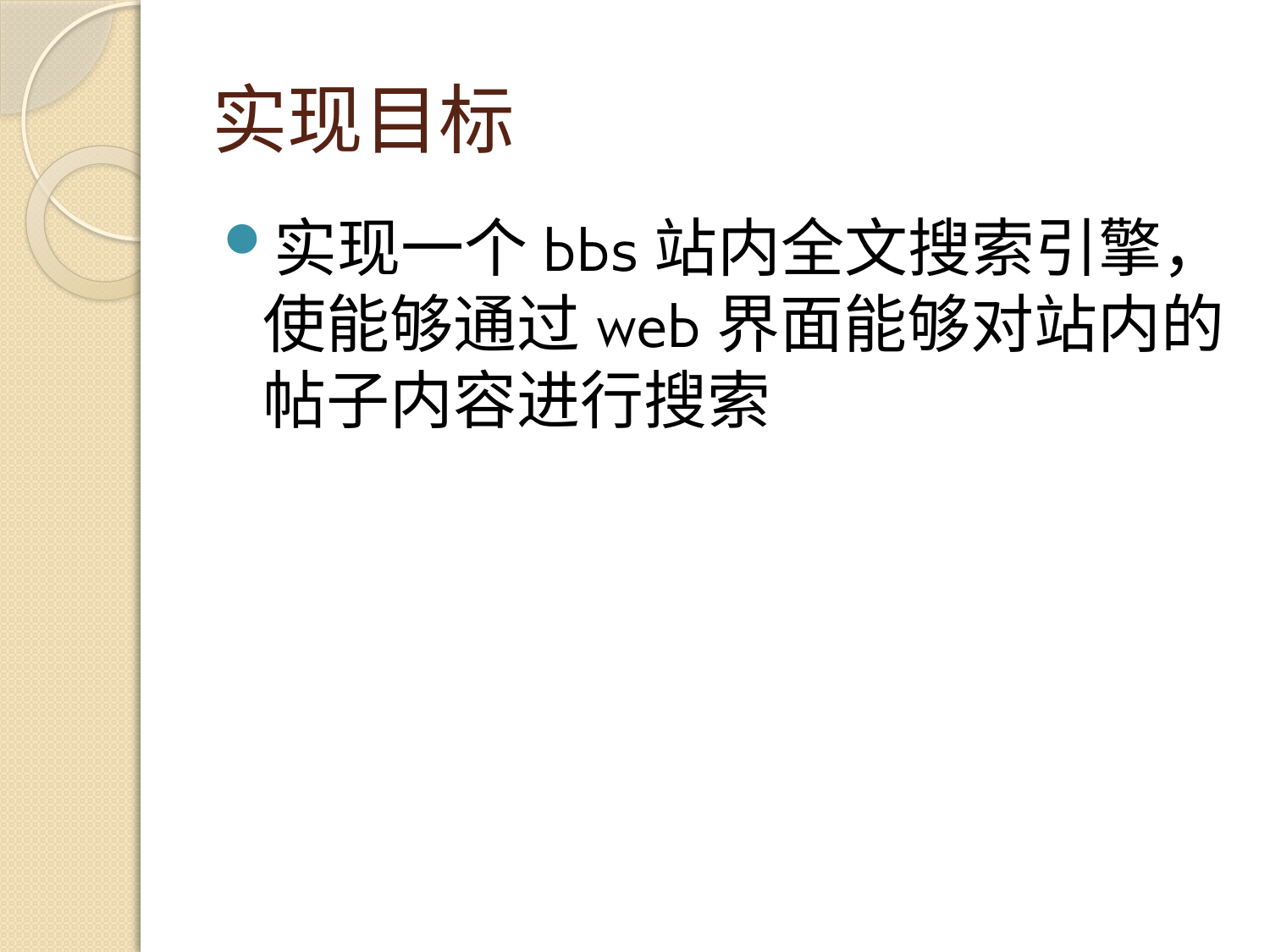

# 实现目标
实现一个bbs站内全文搜索引擎，使能够通过web界面能够对站内的帖子内容进行搜索